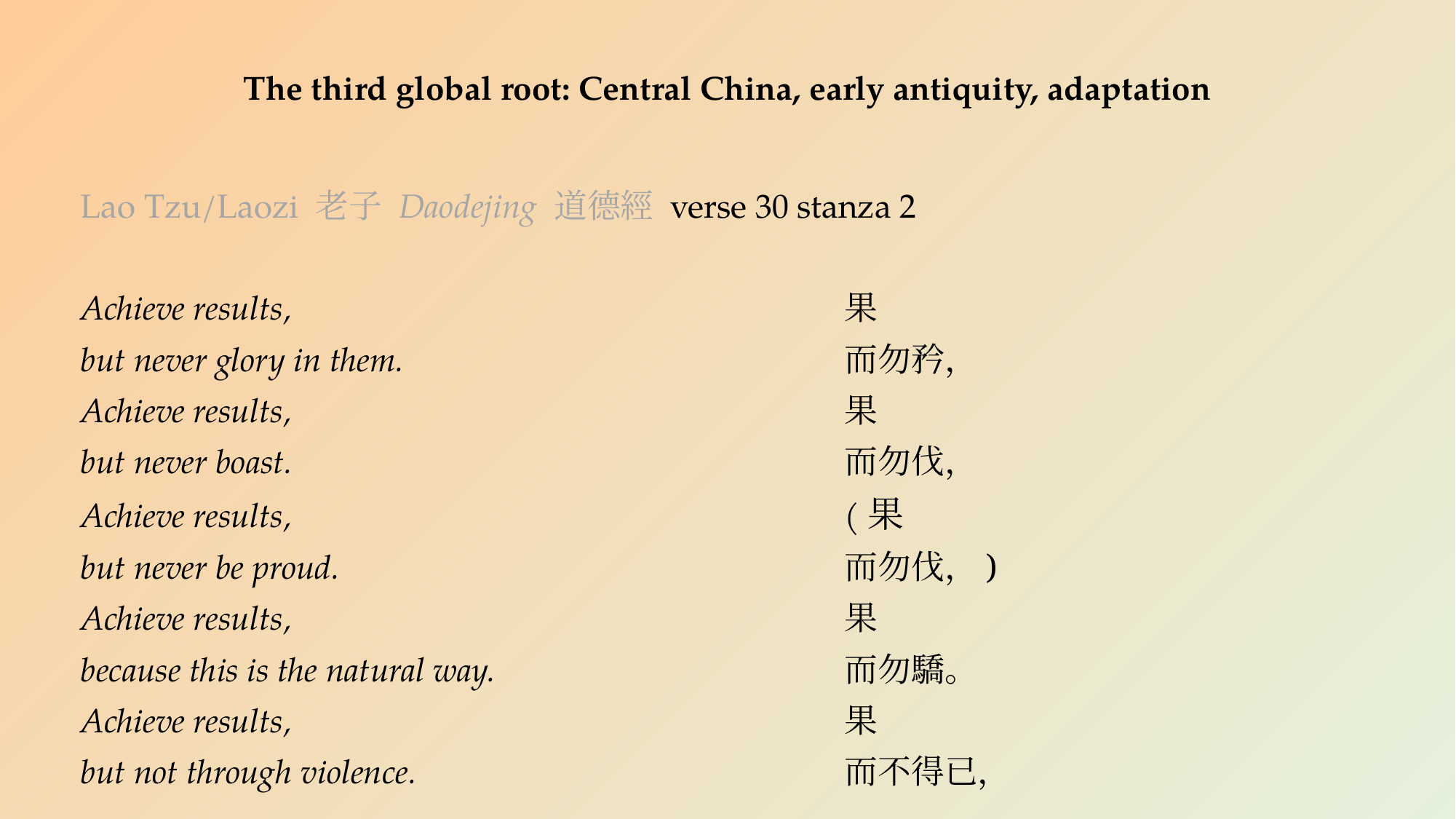

# The third global root: Central China, early antiquity, adaptation
Lao Tzu/Laozi 老子 Daodejing 道德經 verse 30 stanza 2

Achieve results,						果
but never glory in them.					而勿矜，
Achieve results,						果
but never boast.						而勿伐，
Achieve results, 					(果
but never be proud.					而勿伐，)
Achieve results,						果
because this is the natural way.				而勿驕。
Achieve results,						果
but not through violence.				而不得已，